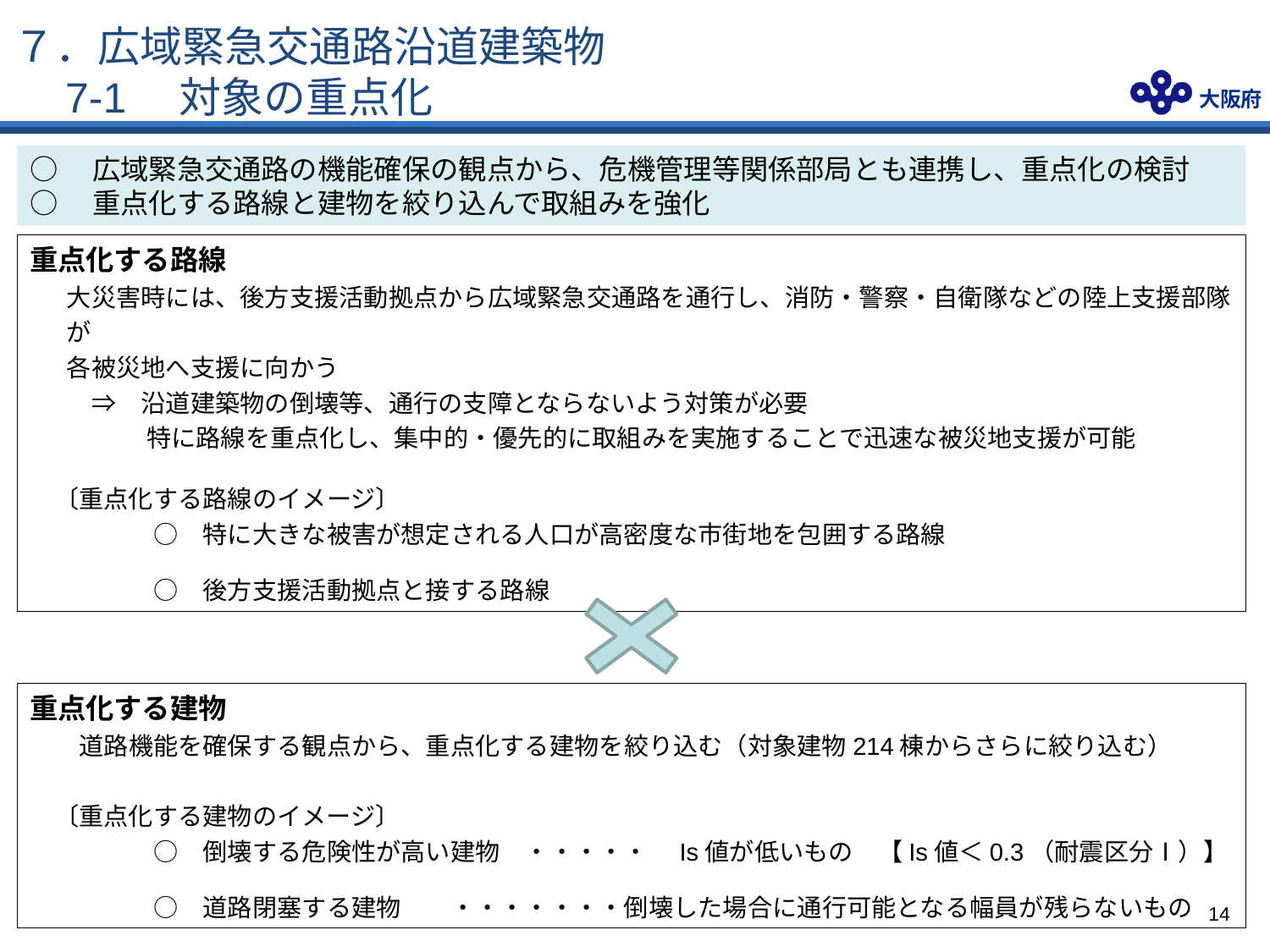

# ７．広域緊急交通路沿道建築物 　7-1　対象の重点化
○　広域緊急交通路の機能確保の観点から、危機管理等関係部局とも連携し、重点化の検討
○　重点化する路線と建物を絞り込んで取組みを強化
重点化する路線
大災害時には、後方支援活動拠点から広域緊急交通路を通行し、消防・警察・自衛隊などの陸上支援部隊が
各被災地へ支援に向かう
　⇒　沿道建築物の倒壊等、通行の支障とならないよう対策が必要
　　　 特に路線を重点化し、集中的・優先的に取組みを実施することで迅速な被災地支援が可能

　〔重点化する路線のイメージ〕
　　　　　○　特に大きな被害が想定される人口が高密度な市街地を包囲する路線

　　　　　○　後方支援活動拠点と接する路線

重点化する建物
　　道路機能を確保する観点から、重点化する建物を絞り込む（対象建物214棟からさらに絞り込む）

　〔重点化する建物のイメージ〕
　　　　　○　倒壊する危険性が高い建物　・・・・・　Is値が低いもの　【Is値＜0.3（耐震区分Ⅰ）】

　　　　　○　道路閉塞する建物　　・・・・・・・倒壊した場合に通行可能となる幅員が残らないもの
14